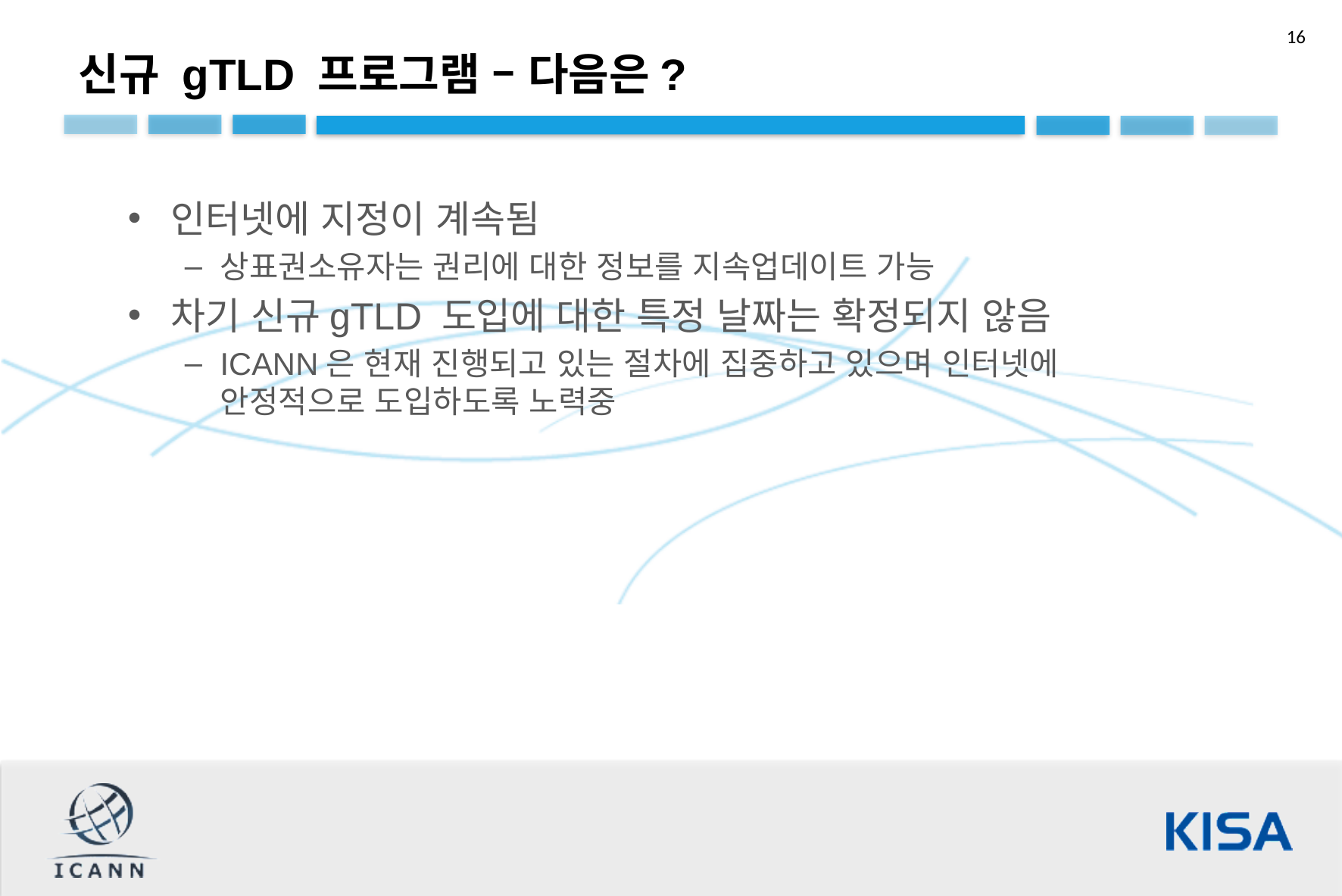

신규 gTLD 프로그램 – 다음은?
인터넷에 지정이 계속됨
상표권소유자는 권리에 대한 정보를 지속업데이트 가능
차기 신규gTLD 도입에 대한 특정 날짜는 확정되지 않음
ICANN은 현재 진행되고 있는 절차에 집중하고 있으며 인터넷에 안정적으로 도입하도록 노력중